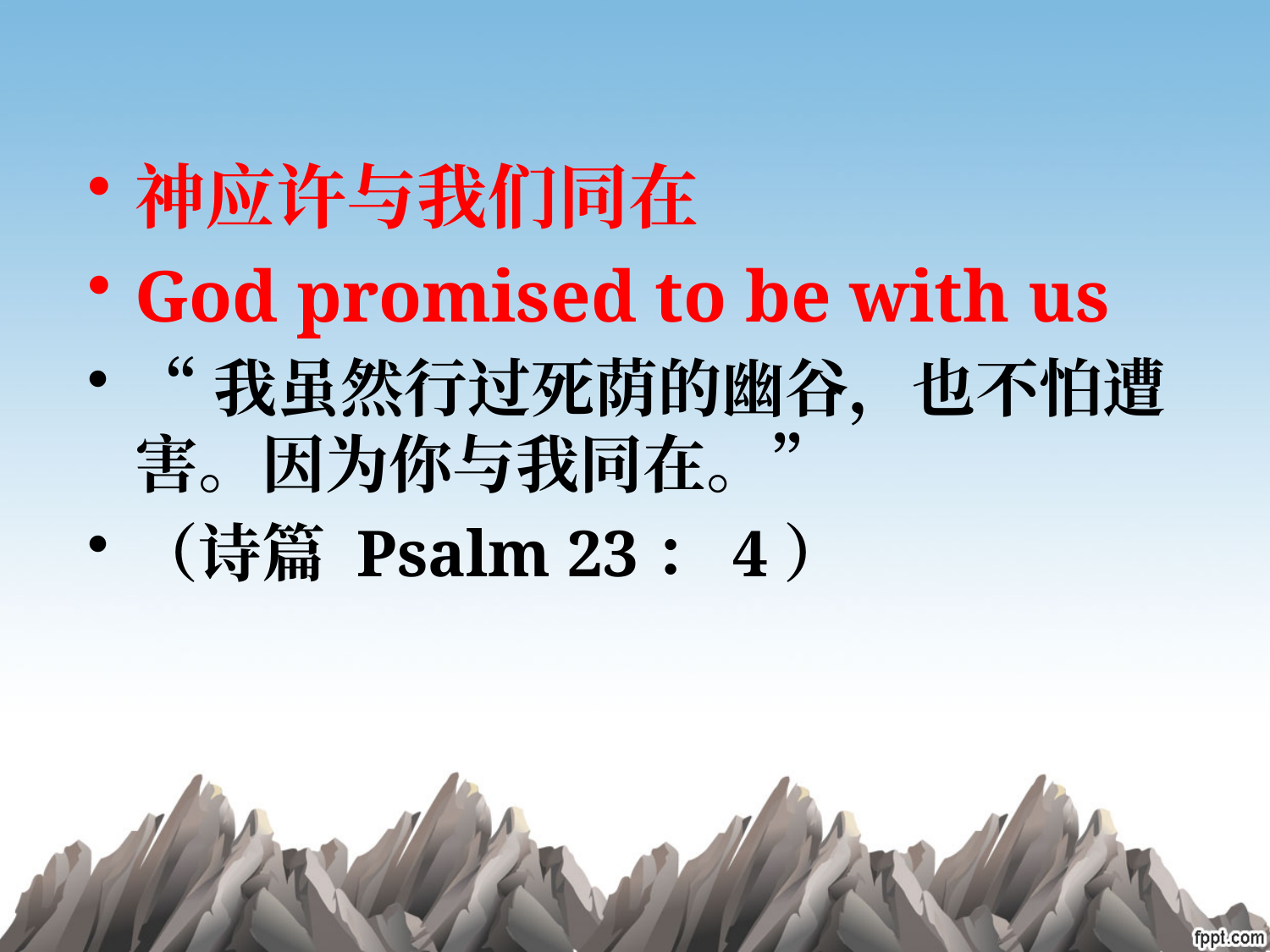

神应许与我们同在
God promised to be with us
“我虽然行过死荫的幽谷，也不怕遭害。因为你与我同在。”
（诗篇 Psalm 23：4）